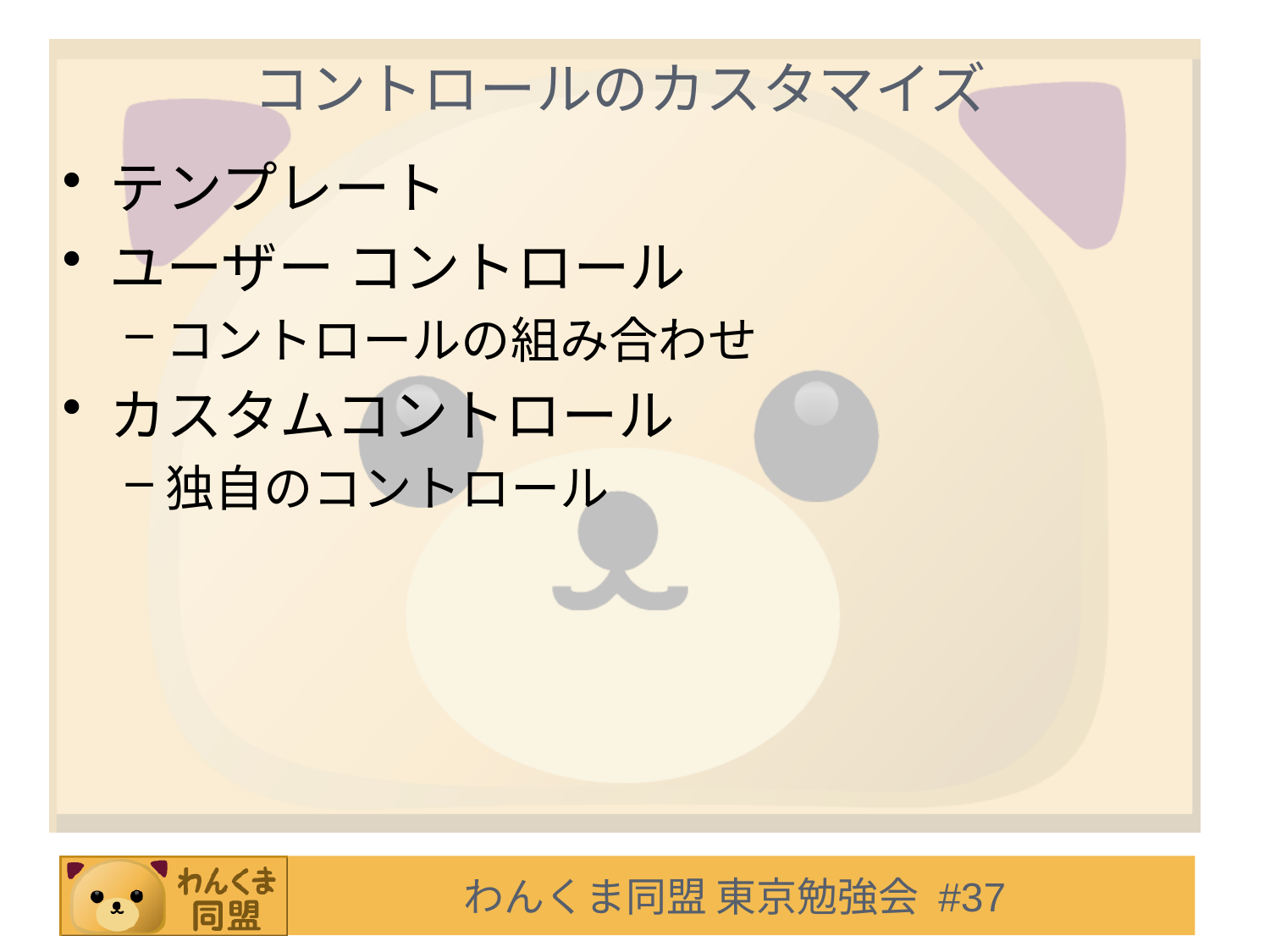

# コントロールのカスタマイズ
テンプレート
ユーザー コントロール
コントロールの組み合わせ
カスタムコントロール
独自のコントロール